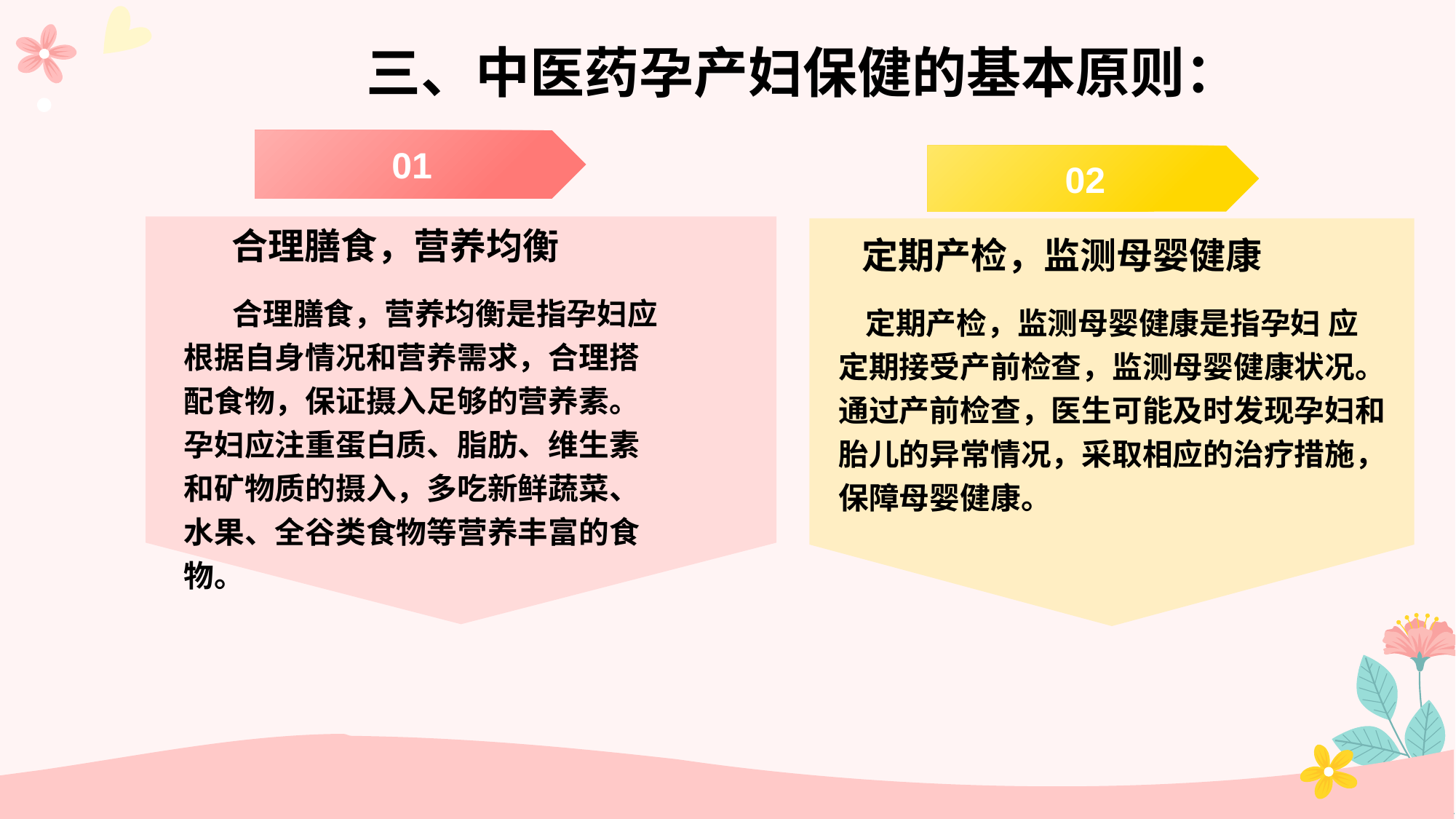

三、中医药孕产妇保健的基本原则：
01

      合理膳食，营养均衡是指孕妇应根据自身情况和营养需求，合理搭配食物，保证摄入足够的营养素。孕妇应注重蛋白质、脂肪、维生素和矿物质的摄入，多吃新鲜蔬菜、水果、全谷类食物等营养丰富的食物。

02

      定期产检，监测母婴健康是指孕妇 应定期接受产前检查，监测母婴健康状况。通过产前检查，医生可能及时发现孕妇和胎儿的异常情况，采取相应的治疗措施，保障母婴健康。

   合理膳食，营养均衡
定期产检，监测母婴健康